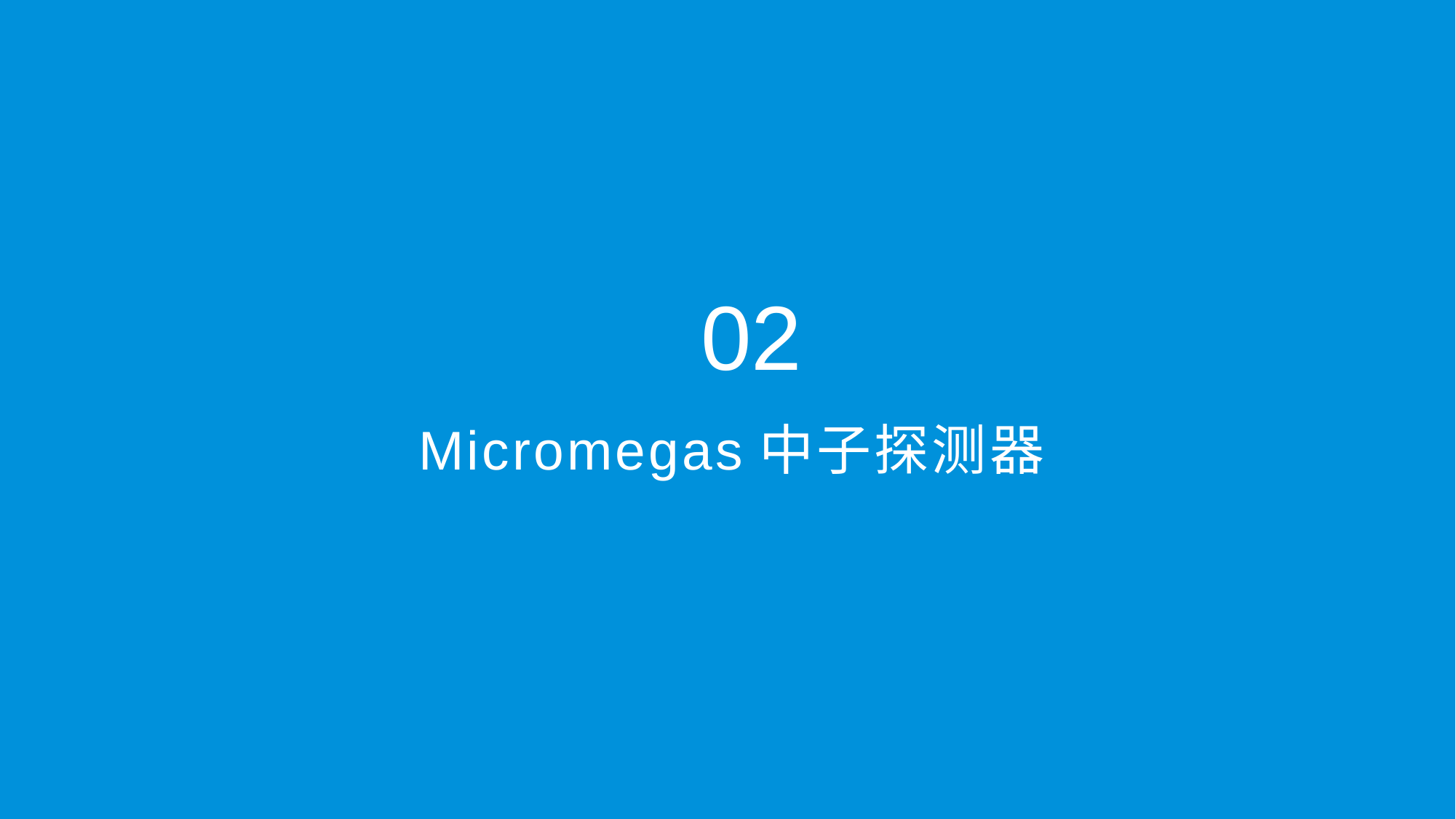

主色

R12
G51
B136

R216
G12
B24
02
辅助色

R18
G37
B87
Micromegas中子探测器

R0
G145
B219

R84
G195
B241

R96
G96
B96

R245
G245
B245